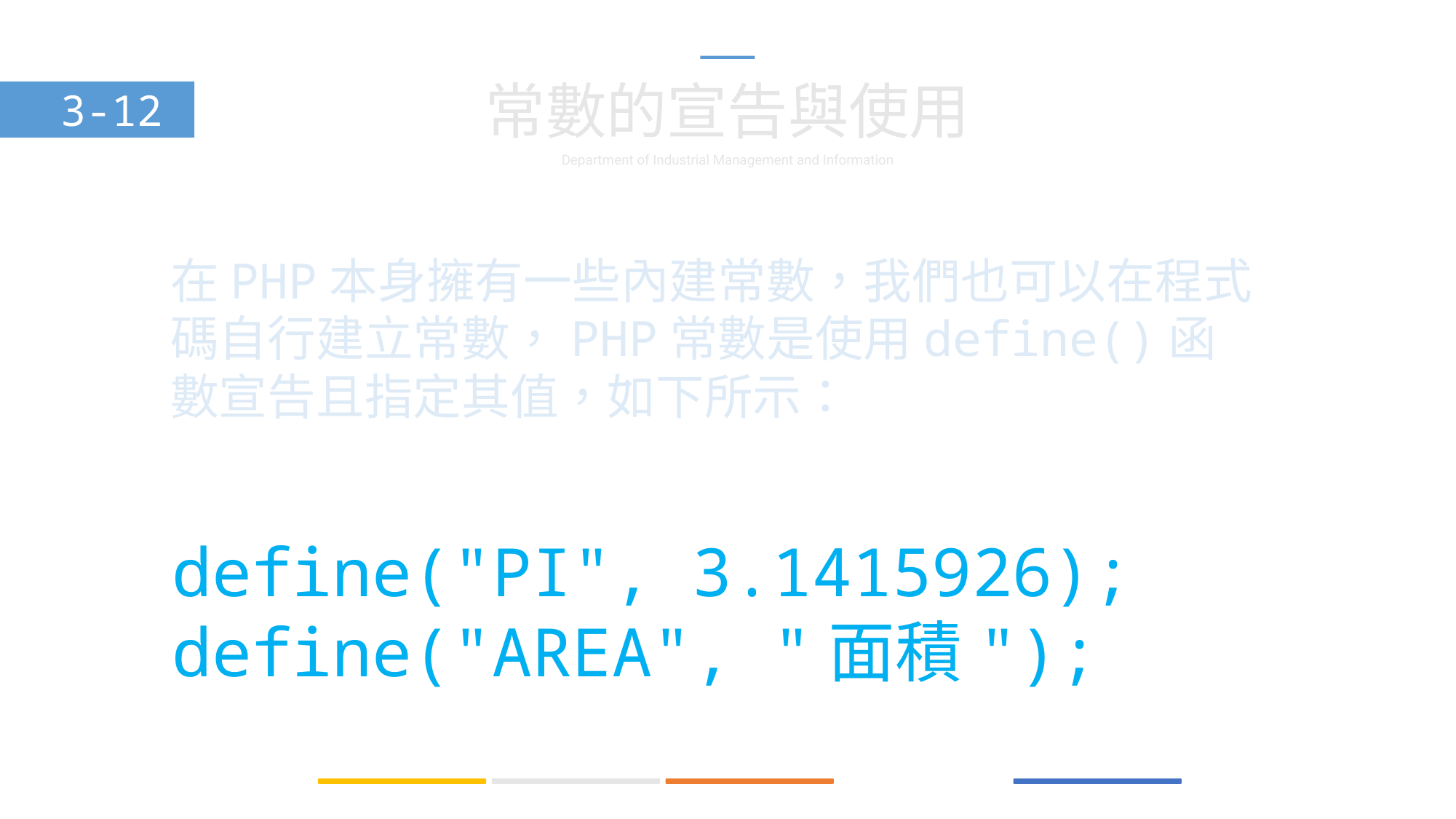

常數的宣告與使用
3-12
在PHP本身擁有一些內建常數，我們也可以在程式碼自行建立常數，PHP常數是使用define()函數宣告且指定其值，如下所示：
define("PI", 3.1415926);
define("AREA", "面積");